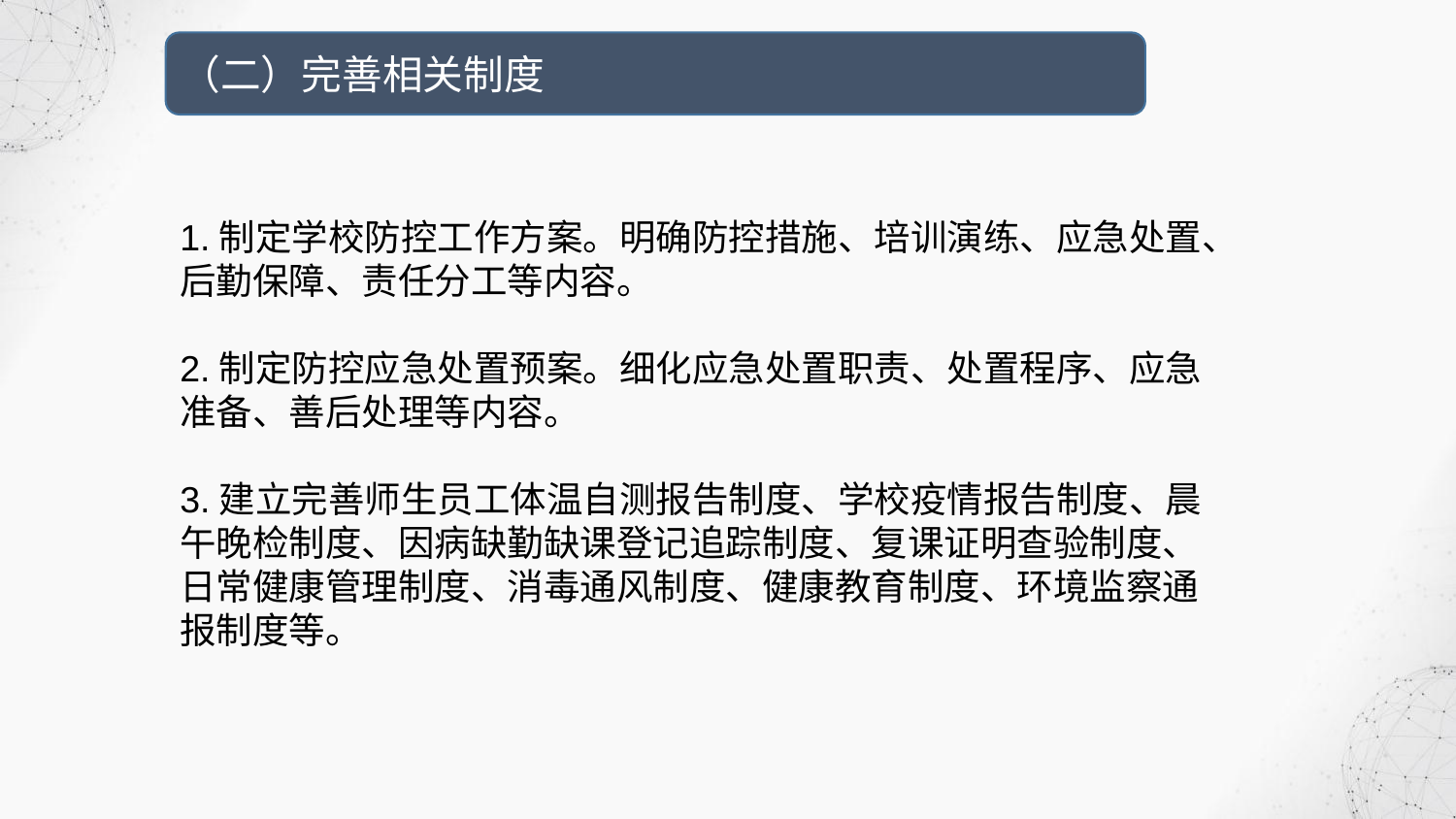

（二）完善相关制度
1.制定学校防控工作方案。明确防控措施、培训演练、应急处置、后勤保障、责任分工等内容。

2.制定防控应急处置预案。细化应急处置职责、处置程序、应急准备、善后处理等内容。

3.建立完善师生员工体温自测报告制度、学校疫情报告制度、晨午晚检制度、因病缺勤缺课登记追踪制度、复课证明查验制度、日常健康管理制度、消毒通风制度、健康教育制度、环境监察通报制度等。